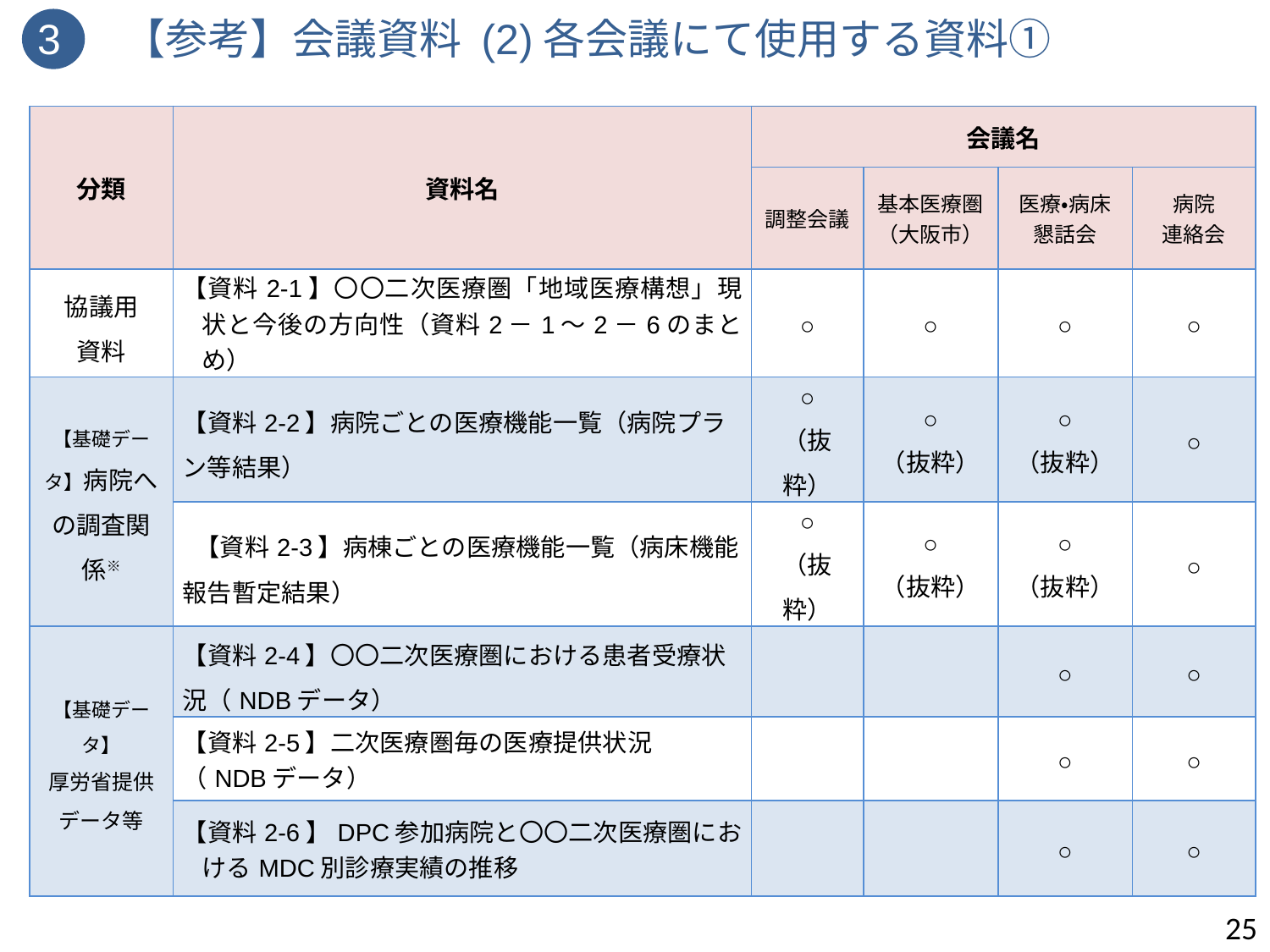

3　 【参考】会議資料 (2)各会議にて使用する資料①

| 分類 | 資料名 | 会議名 |  |  |  |
| --- | --- | --- | --- | --- | --- |
|  |  | 調整会議 | 基本医療圏 （大阪市） | 医療・病床 懇話会 | 病院 連絡会 |
| 協議用 資料 | 【資料2-1】〇〇二次医療圏「地域医療構想」現状と今後の方向性（資料2－1～2－6のまとめ） | ○ | ○ | ○ | ○ |
| 【基礎データ】病院への調査関係※ | 【資料2-2】病院ごとの医療機能一覧（病院プラン等結果） | ○ （抜粋） | ○ （抜粋） | ○ （抜粋） | ○ |
|  | 【資料2-3】病棟ごとの医療機能一覧（病床機能報告暫定結果） | ○ （抜粋） | ○ （抜粋） | ○ （抜粋） | ○ |
| 【基礎データ】 厚労省提供 データ等 | 【資料2-4】〇〇二次医療圏における患者受療状況（NDBデータ） |  |  | ○ | ○ |
|  | 【資料2-5】二次医療圏毎の医療提供状況 （NDBデータ） |  |  | ○ | ○ |
|  | 【資料2-6】DPC参加病院と〇〇二次医療圏におけるMDC別診療実績の推移 |  |  | ○ | ○ |
25